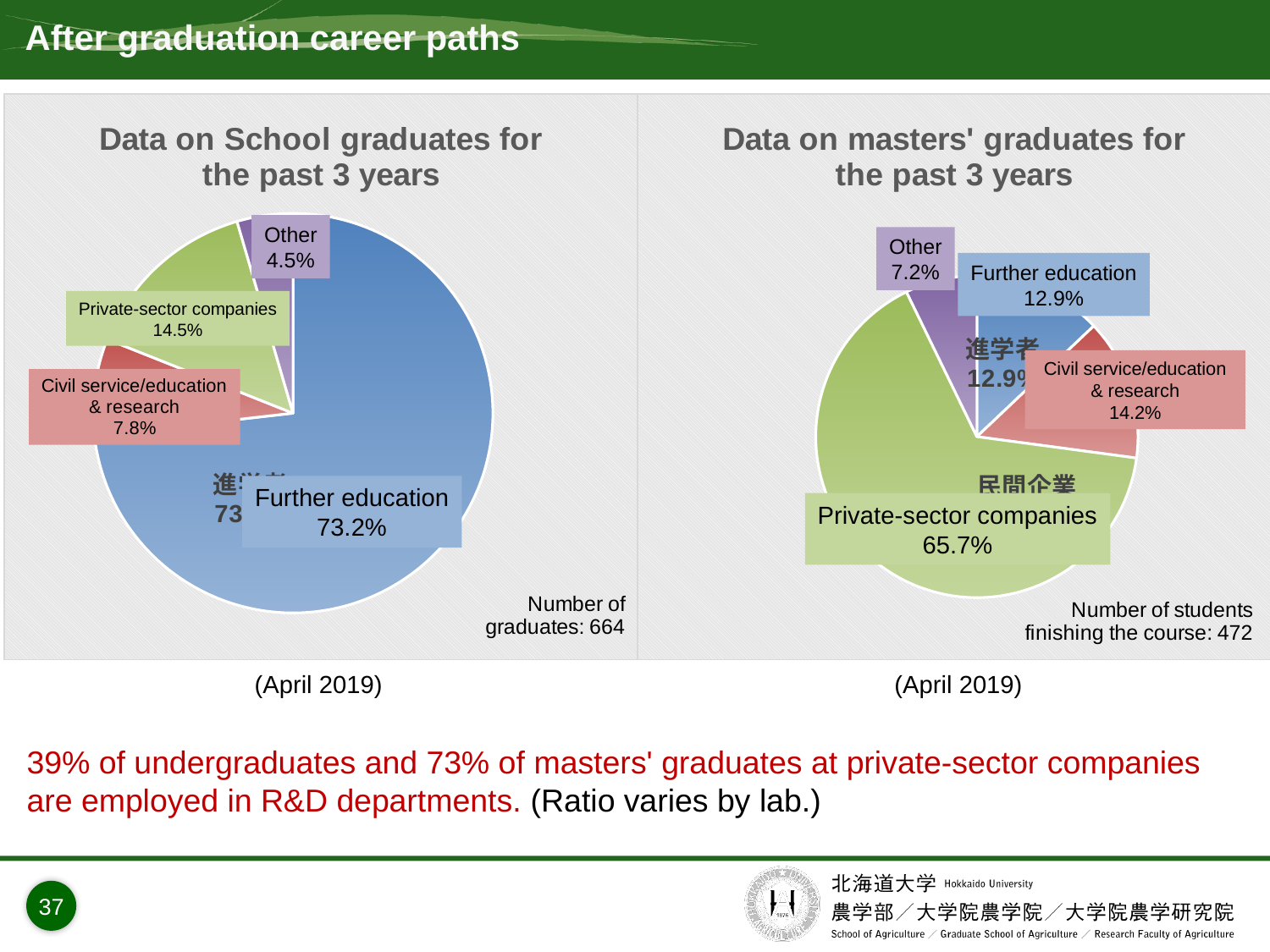

# After graduation career paths

### Chart: Data on School graduates for the past 3 years

| Category |  |  |
|---|---|---|
| 進学者 | 486.0 | 0.7319277108433735 |
| 公務員・教育研究機関 | 52.0 | 0.0783132530120482 |
| 民間企業 | 96.0 | 0.14457831325301204 |
| その他 | 30.0 | 0.045180722891566265 |

### Chart: Data on masters' graduates for the past 3 years

| Category |  |  |
|---|---|---|
| 進学者 | 61.0 | 0.1292372881355932 |
| 公務員・教育研究機関 | 67.0 | 0.1419491525423729 |
| 民間企業 | 310.0 | 0.6567796610169492 |
| その他 | 34.0 | 0.07203389830508475 |
Other
4.5%
Other
7.2%
Further education
12.9%
Private-sector companies
14.5%
Civil service/education & research
14.2%
Further education
73.2%
Private-sector companies
65.7%
(April 2019)
(April 2019)
39% of undergraduates and 73% of masters' graduates at private-sector companies are employed in R&D departments. (Ratio varies by lab.)